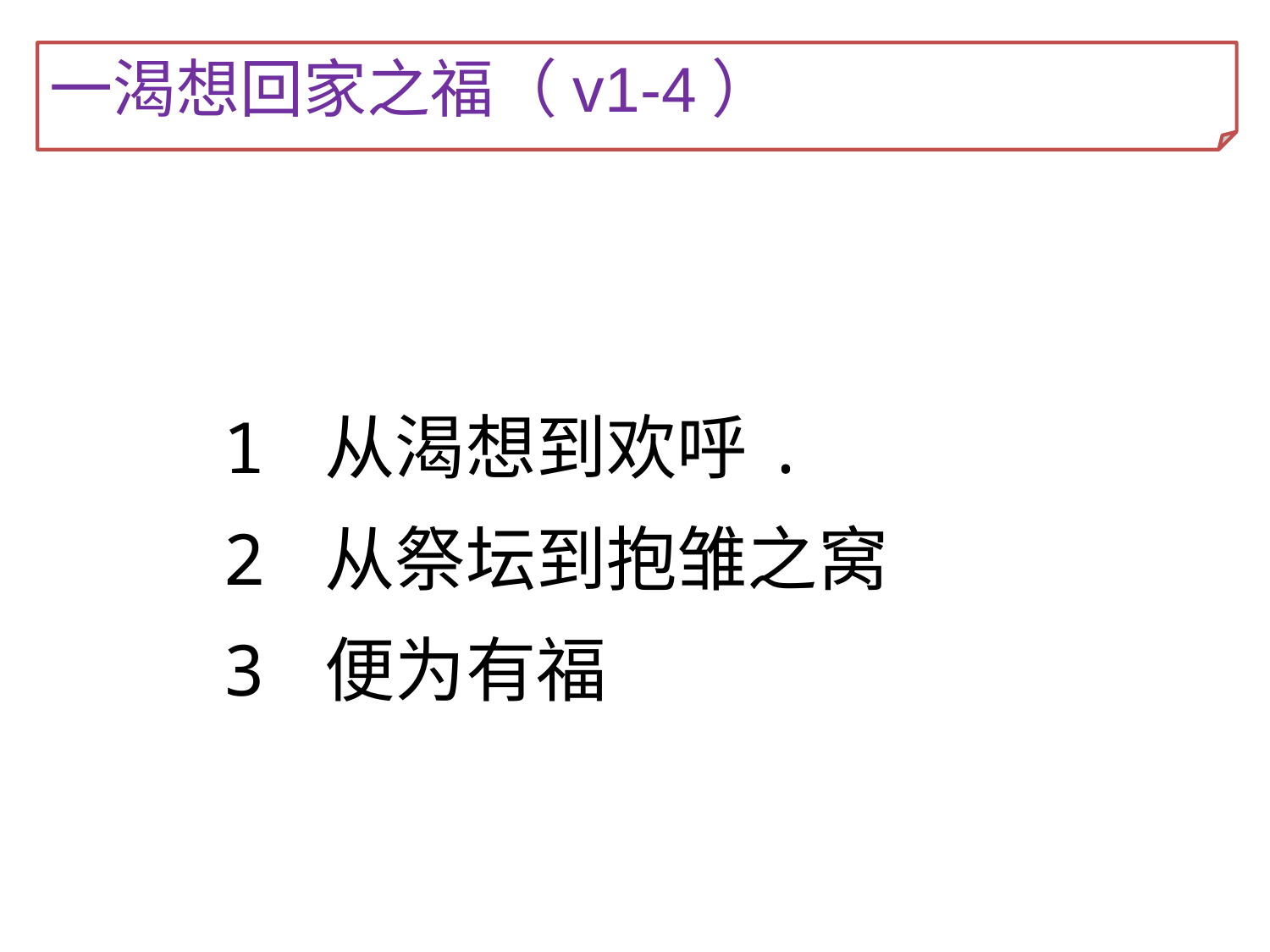

一渴想回家之福（v1-4）
1 从渴想到欢呼.
2 从祭坛到抱雏之窝
3 便为有福